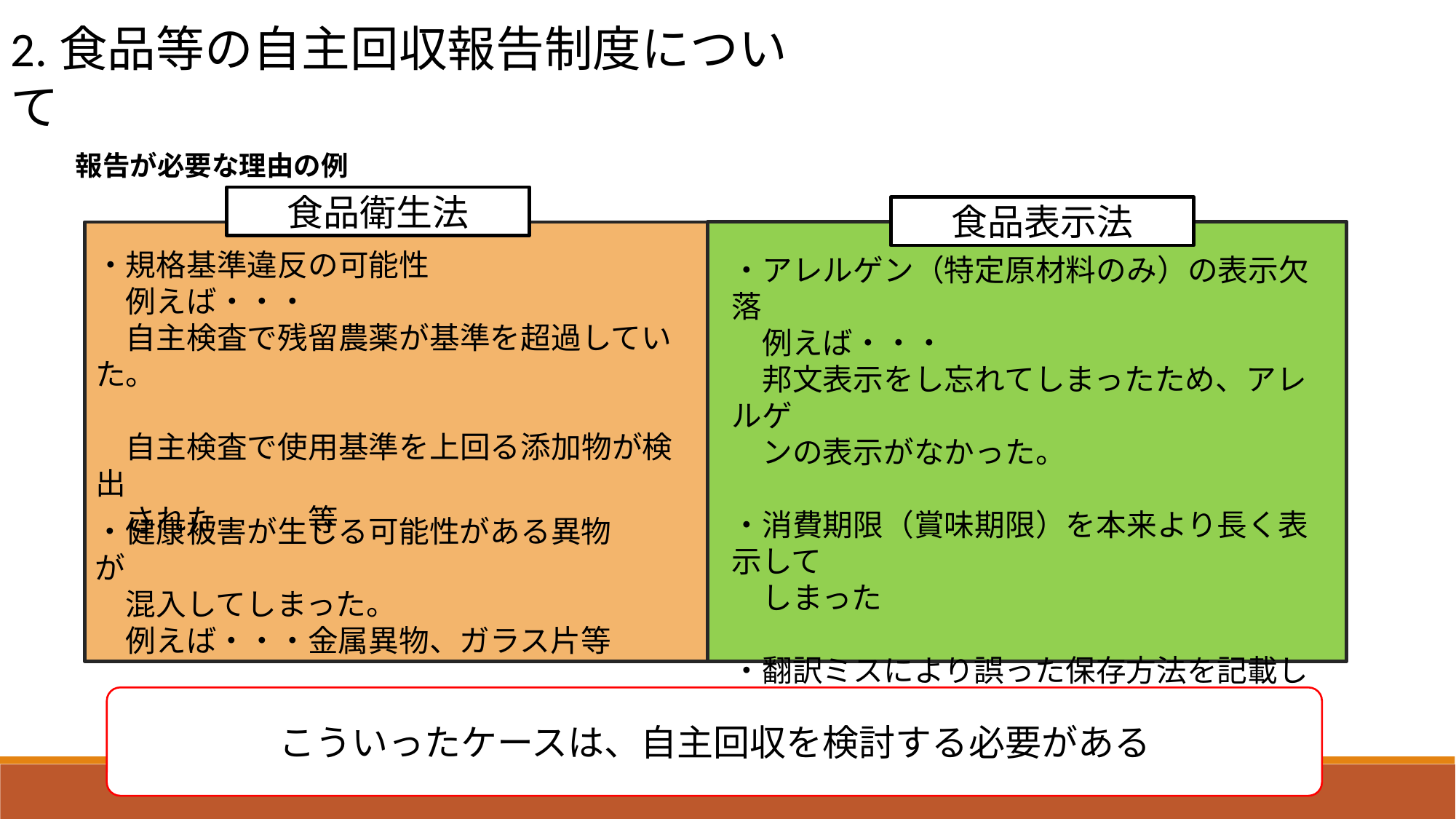

2.食品等の自主回収報告制度について
報告が必要な理由の例
食品衛生法
食品表示法

・規格基準違反の可能性
　例えば・・・
　自主検査で残留農薬が基準を超過していた。

　自主検査で使用基準を上回る添加物が検出
　された　　　等
・アレルゲン（特定原材料のみ）の表示欠落
　例えば・・・
　邦文表示をし忘れてしまったため、アレルゲ
　ンの表示がなかった。

・消費期限（賞味期限）を本来より長く表示して
　しまった

・翻訳ミスにより誤った保存方法を記載して
　しまった。　　　　　　　　　　　　　　　　　　　　等

・健康被害が生じる可能性がある異物が
　混入してしまった。
　例えば・・・金属異物、ガラス片等
こういったケースは、自主回収を検討する必要がある